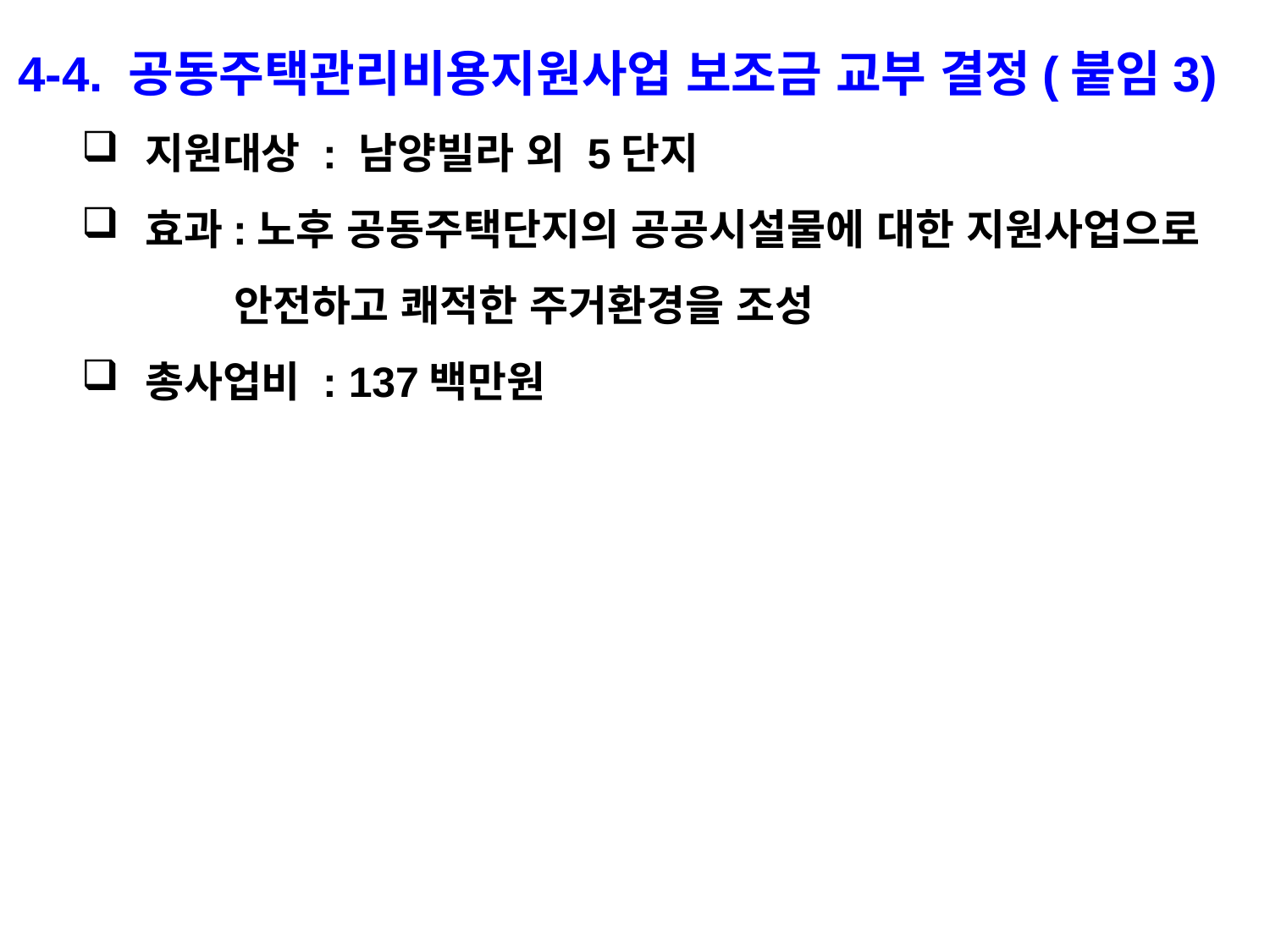

4-4. 공동주택관리비용지원사업 보조금 교부 결정(붙임3)
지원대상 : 남양빌라 외 5단지
효과:노후 공동주택단지의 공공시설물에 대한 지원사업으로
            안전하고 쾌적한 주거환경을 조성
총사업비 : 137백만원